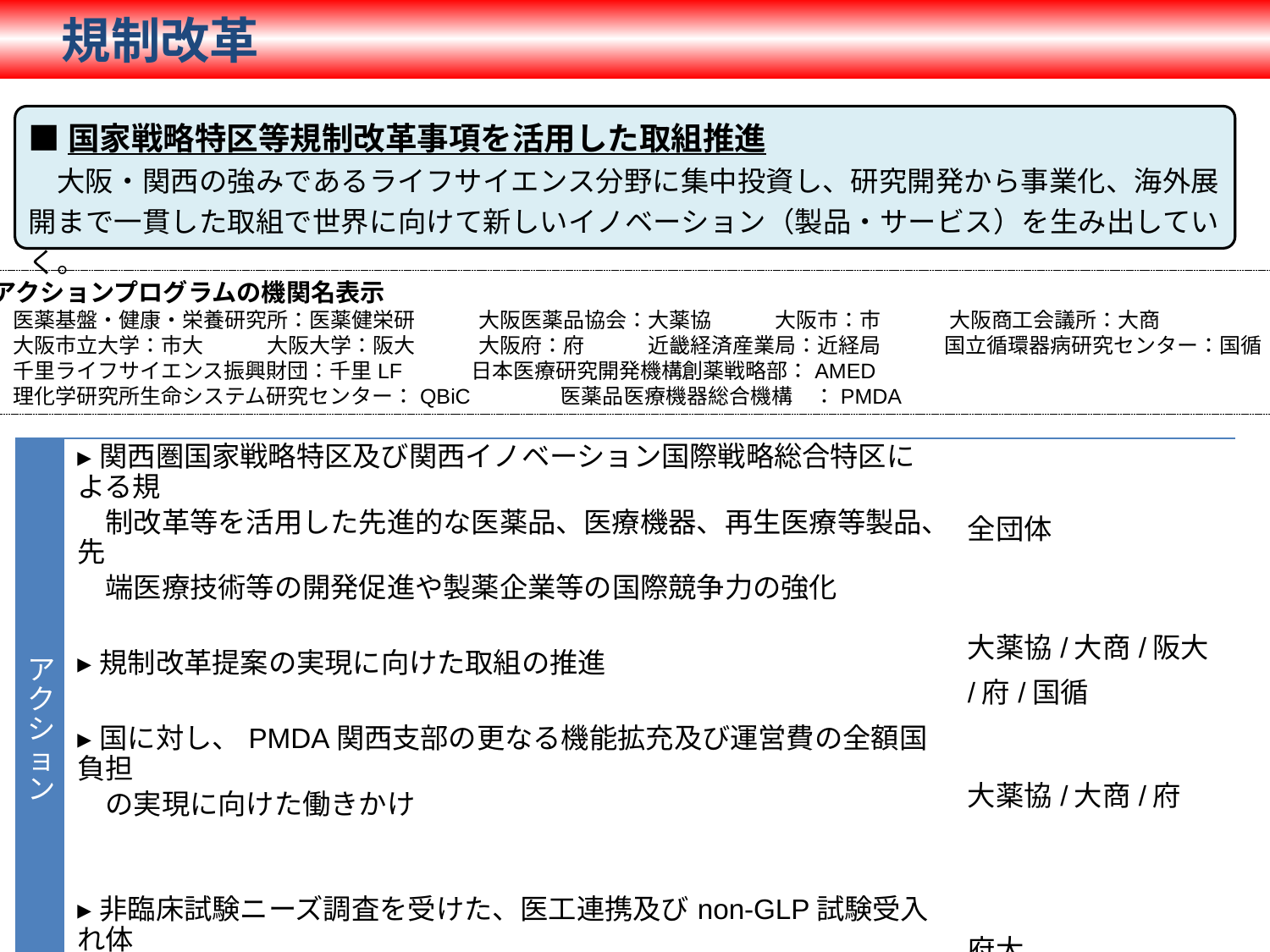

規制改革
■国家戦略特区等規制改革事項を活用した取組推進
　大阪・関西の強みであるライフサイエンス分野に集中投資し、研究開発から事業化、海外展開まで一貫した取組で世界に向けて新しいイノベーション（製品・サービス）を生み出していく。
アクションプログラムの機関名表示
　医薬基盤・健康・栄養研究所：医薬健栄研　　　大阪医薬品協会：大薬協　　　大阪市：市 　　　大阪商工会議所：大商
　大阪市立大学：市大　　　大阪大学：阪大　　　大阪府：府　　　近畿経済産業局：近経局　　　国立循環器病研究センター：国循
　千里ライフサイエンス振興財団：千里LF　　　日本医療研究開発機構創薬戦略部：AMED
　理化学研究所生命システム研究センター：QBiC　　　　医薬品医療機器総合機構　：PMDA
| アクション | ▸関西圏国家戦略特区及び関西イノベーション国際戦略総合特区による規 　制改革等を活用した先進的な医薬品、医療機器、再生医療等製品、先 　端医療技術等の開発促進や製薬企業等の国際競争力の強化 | 全団体 |
| --- | --- | --- |
|  | ▸規制改革提案の実現に向けた取組の推進 | 大薬協/大商/阪大/府/国循 |
|  | ▸国に対し、PMDA関西支部の更なる機能拡充及び運営費の全額国負担 　の実現に向けた働きかけ | 大薬協/大商/府 |
|  | ▸非臨床試験ニーズ調査を受けた、医工連携及びnon-GLP試験受入れ体 　制の整備 | 府大 |